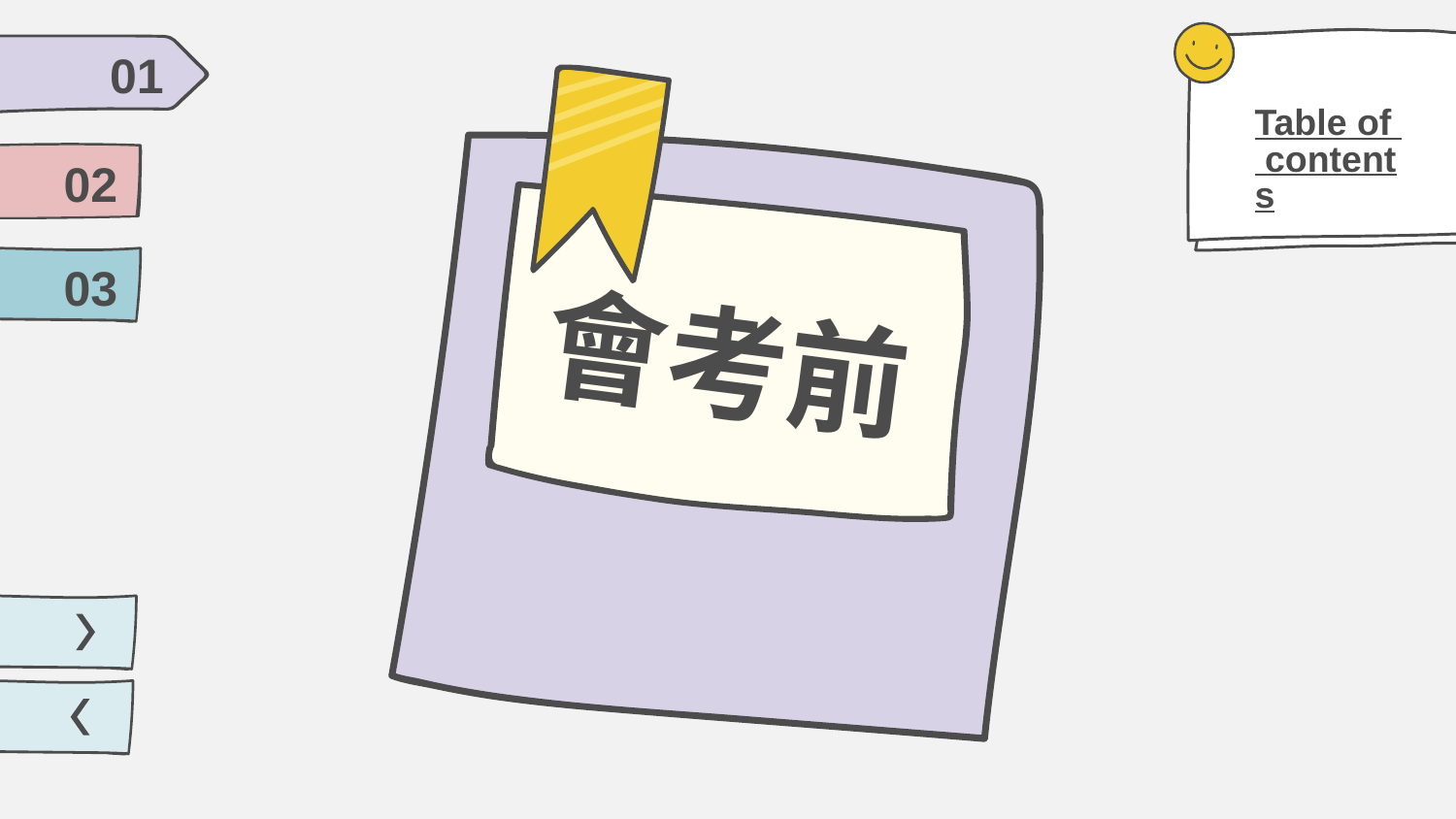

01
Table of  contents
02
03
會考前
#